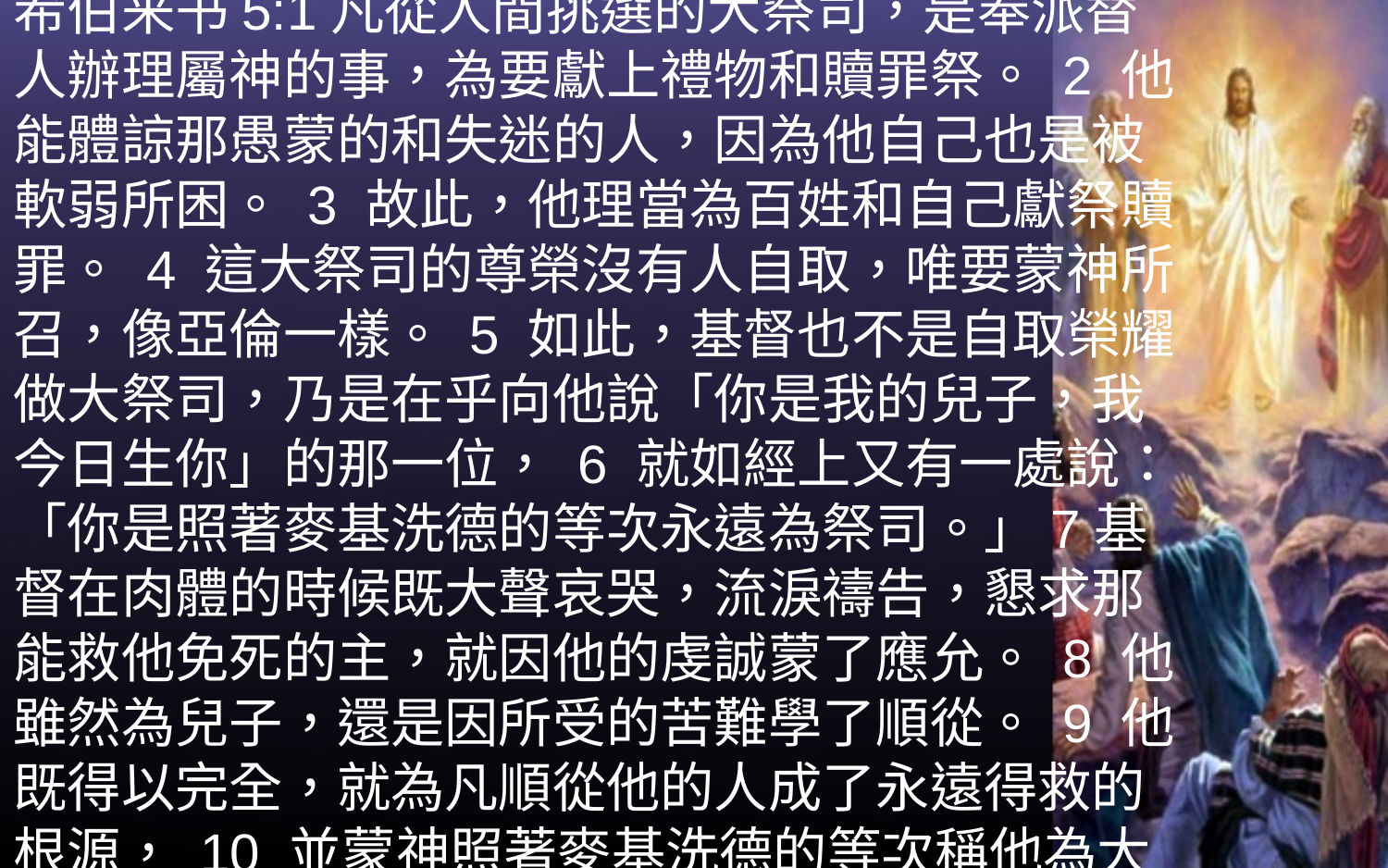

希伯来书5:1凡從人間挑選的大祭司，是奉派替人辦理屬神的事，為要獻上禮物和贖罪祭。 2 他能體諒那愚蒙的和失迷的人，因為他自己也是被軟弱所困。 3 故此，他理當為百姓和自己獻祭贖罪。 4 這大祭司的尊榮沒有人自取，唯要蒙神所召，像亞倫一樣。 5 如此，基督也不是自取榮耀做大祭司，乃是在乎向他說「你是我的兒子，我今日生你」的那一位， 6 就如經上又有一處說：「你是照著麥基洗德的等次永遠為祭司。」7基督在肉體的時候既大聲哀哭，流淚禱告，懇求那能救他免死的主，就因他的虔誠蒙了應允。 8 他雖然為兒子，還是因所受的苦難學了順從。 9 他既得以完全，就為凡順從他的人成了永遠得救的根源， 10 並蒙神照著麥基洗德的等次稱他為大祭司。